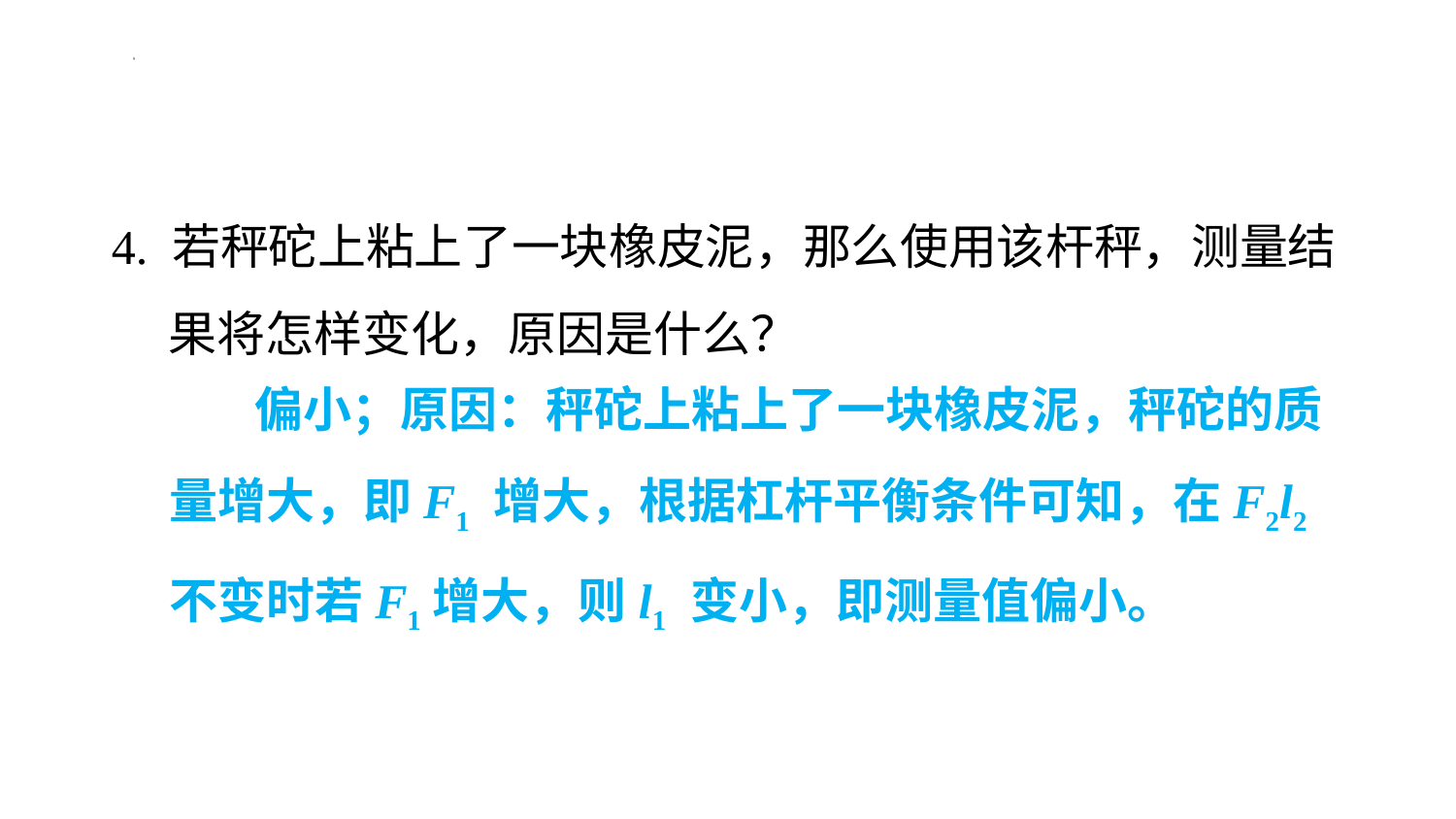

感悟新知
4. 若秤砣上粘上了一块橡皮泥，那么使用该杆秤，测量结果将怎样变化，原因是什么？
偏小；原因：秤砣上粘上了一块橡皮泥，秤砣的质量增大，即F1 增大，根据杠杆平衡条件可知，在F2l2不变时若F1增大，则l1 变小，即测量值偏小。